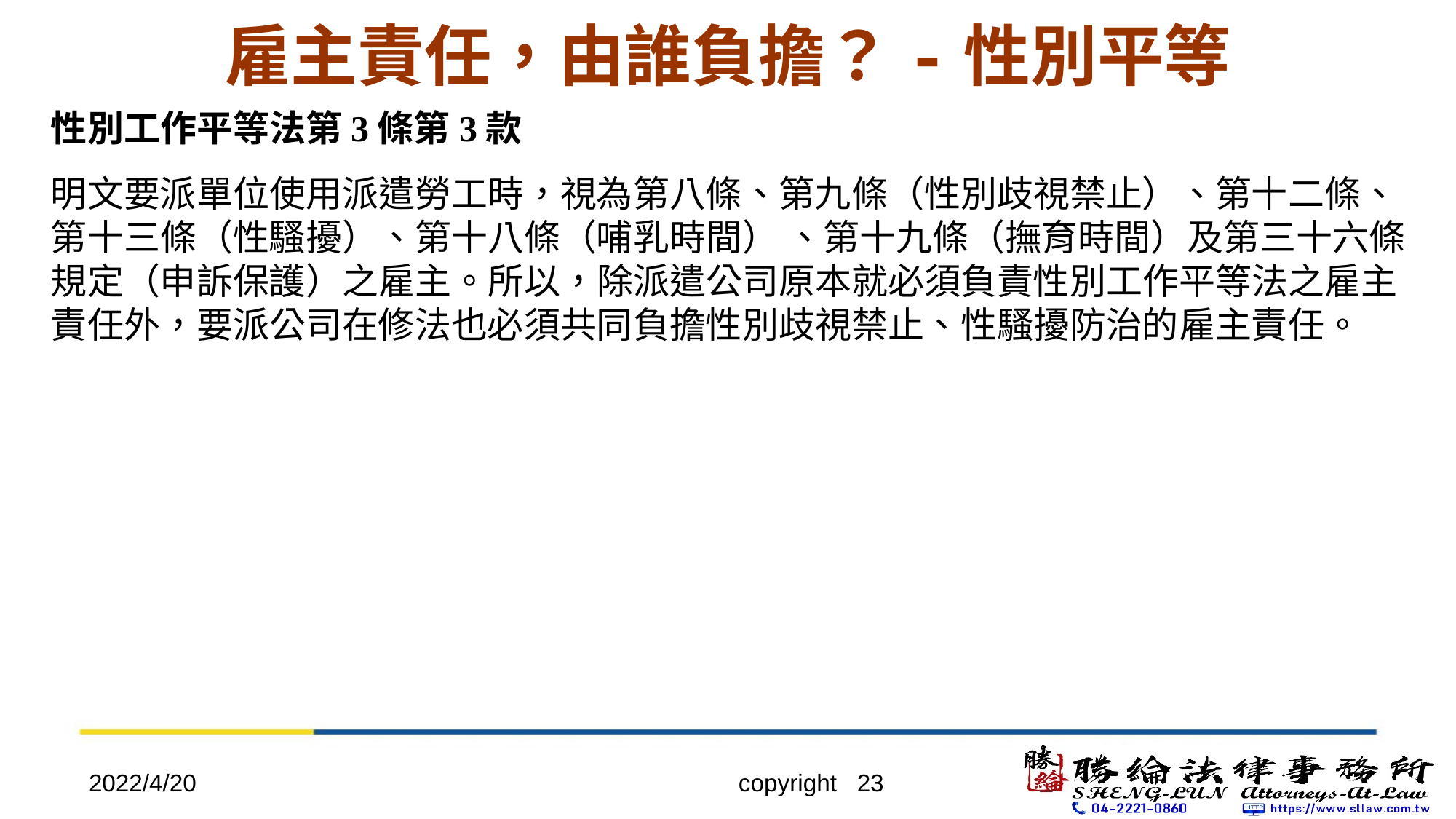

# 雇主責任，由誰負擔？-性別平等
性別工作平等法第3條第3款

明文要派單位使用派遣勞工時，視為第八條、第九條（性別歧視禁止）、第十二條、第十三條（性騷擾）、第十八條（哺乳時間） 、第十九條（撫育時間）及第三十六條規定（申訴保護）之雇主。所以，除派遣公司原本就必須負責性別工作平等法之雇主責任外，要派公司在修法也必須共同負擔性別歧視禁止、性騷擾防治的雇主責任。

2022/4/20
copyright   23